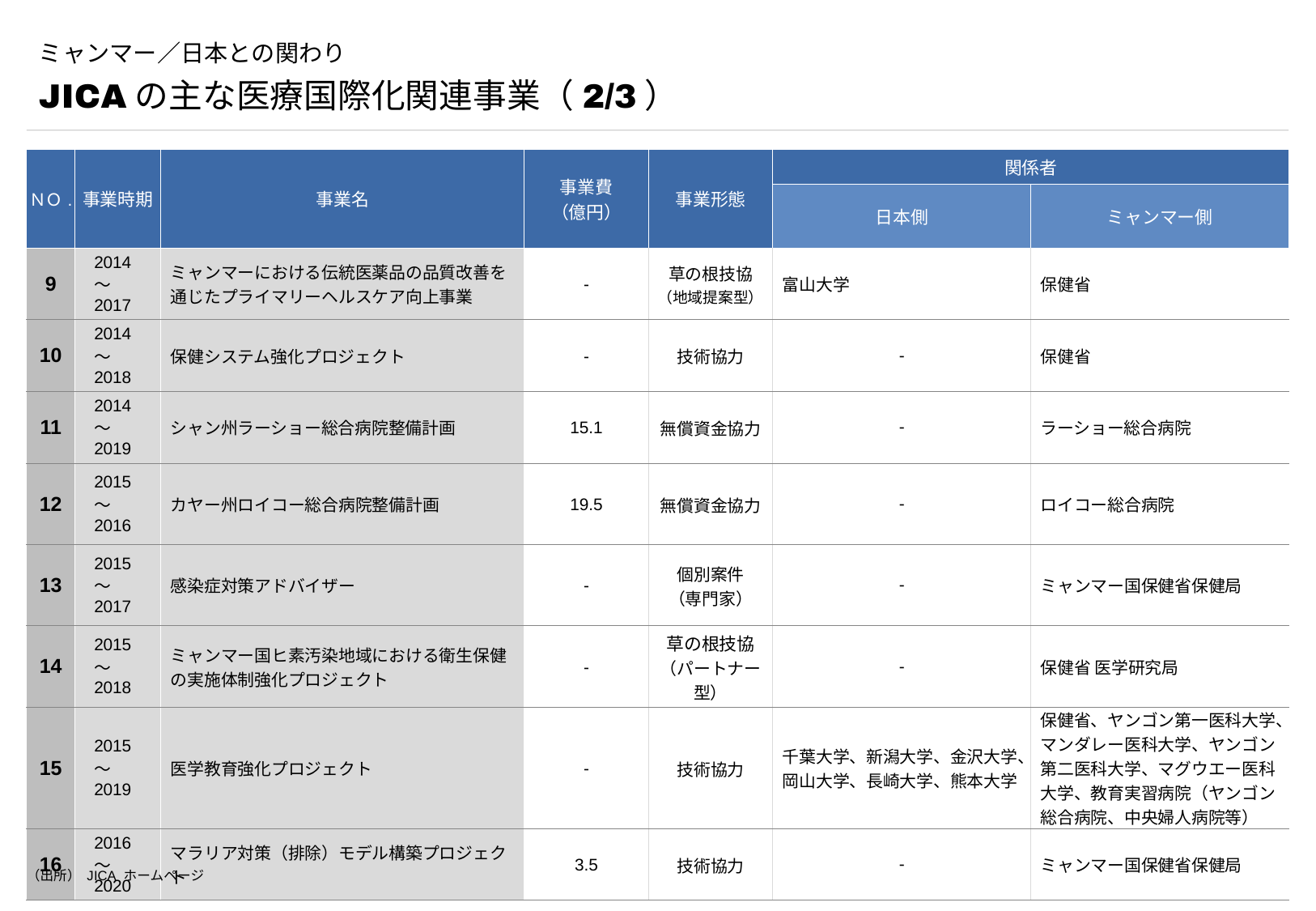

# ミャンマー／日本との関わり
JICAの主な医療国際化関連事業（2/3）
| ＮＯ. | 事業時期 | 事業名 | 事業費 （億円） | 事業形態 | 関係者 |  |
| --- | --- | --- | --- | --- | --- | --- |
|  |  |  |  |  | 日本側 | ミャンマー側 |
| 9 | 2014～2017 | ミャンマーにおける伝統医薬品の品質改善を 通じたプライマリーヘルスケア向上事業 | - | 草の根技協 （地域提案型） | 富山大学 | 保健省 |
| 10 | 2014～2018 | 保健システム強化プロジェクト | - | 技術協力 | - | 保健省 |
| 11 | 2014～2019 | シャン州ラーショー総合病院整備計画 | 15.1 | 無償資金協力 | - | ラーショー総合病院 |
| 12 | 2015～2016 | カヤー州ロイコー総合病院整備計画 | 19.5 | 無償資金協力 | - | ロイコー総合病院 |
| 13 | 2015～2017 | 感染症対策アドバイザー | - | 個別案件 （専門家） | - | ミャンマー国保健省保健局 |
| 14 | 2015～2018 | ミャンマー国ヒ素汚染地域における衛生保健の実施体制強化プロジェクト | - | 草の根技協（パートナー型） | - | 保健省 医学研究局 |
| 15 | 2015～ 2019 | 医学教育強化プロジェクト | - | 技術協力 | 千葉大学、新潟大学、金沢大学、岡山大学、長崎大学、熊本大学 | 保健省、ヤンゴン第一医科大学、マンダレー医科大学、ヤンゴン第二医科大学、マグウエー医科大学、教育実習病院（ヤンゴン総合病院、中央婦人病院等） |
| 16 | 2016～2020 | マラリア対策（排除）モデル構築プロジェクト | 3.5 | 技術協力 | - | ミャンマー国保健省保健局 |
（出所） JICA ホームページ